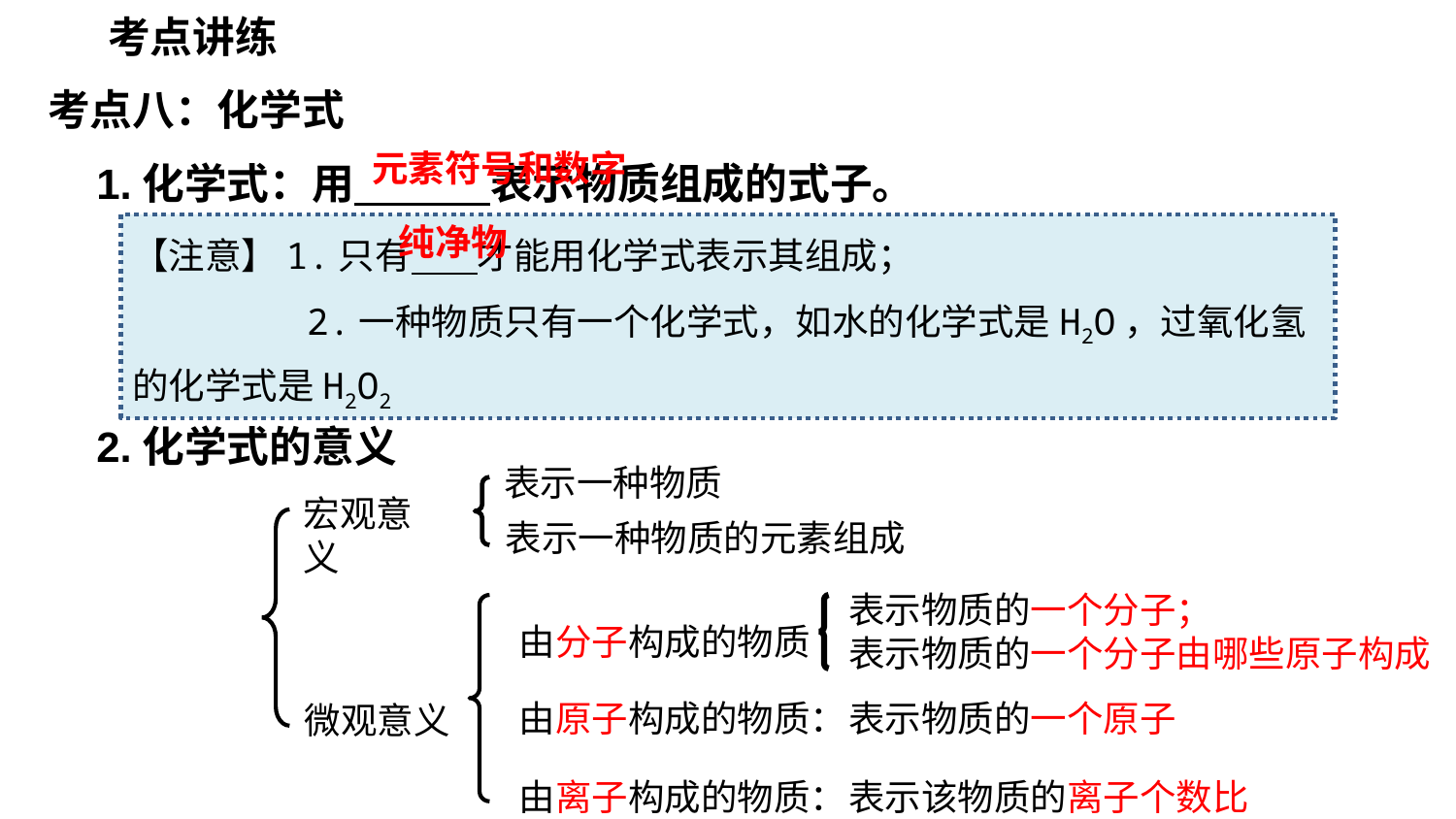

考点讲练
考点八：化学式
1.化学式：用              表示物质组成的式子。
元素符号和数字
【注意】1.只有        才能用化学式表示其组成；
        2.一种物质只有一个化学式，如水的化学式是H2O，过氧化氢的化学式是H2O2
纯净物
2.化学式的意义
表示一种物质
表示一种物质的元素组成

宏观意义
微观意义

表示物质的一个分子；
表示物质的一个分子由哪些原子构成

由分子构成的物质
由原子构成的物质：
表示物质的一个原子
由离子构成的物质：
表示该物质的离子个数比